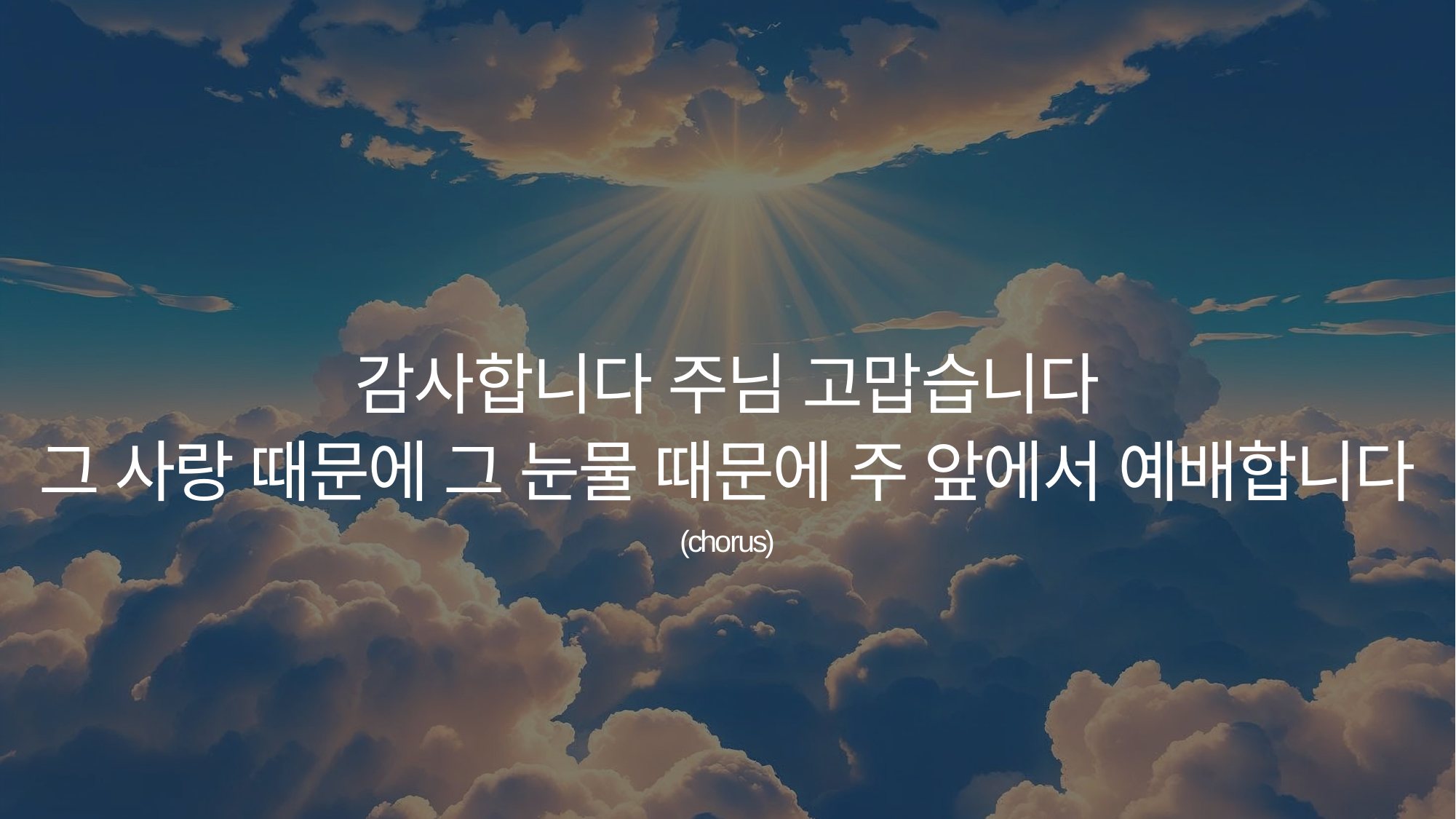

감사합니다 주님 고맙습니다
그 사랑 때문에 그 눈물 때문에 주 앞에서 예배합니다
(chorus)